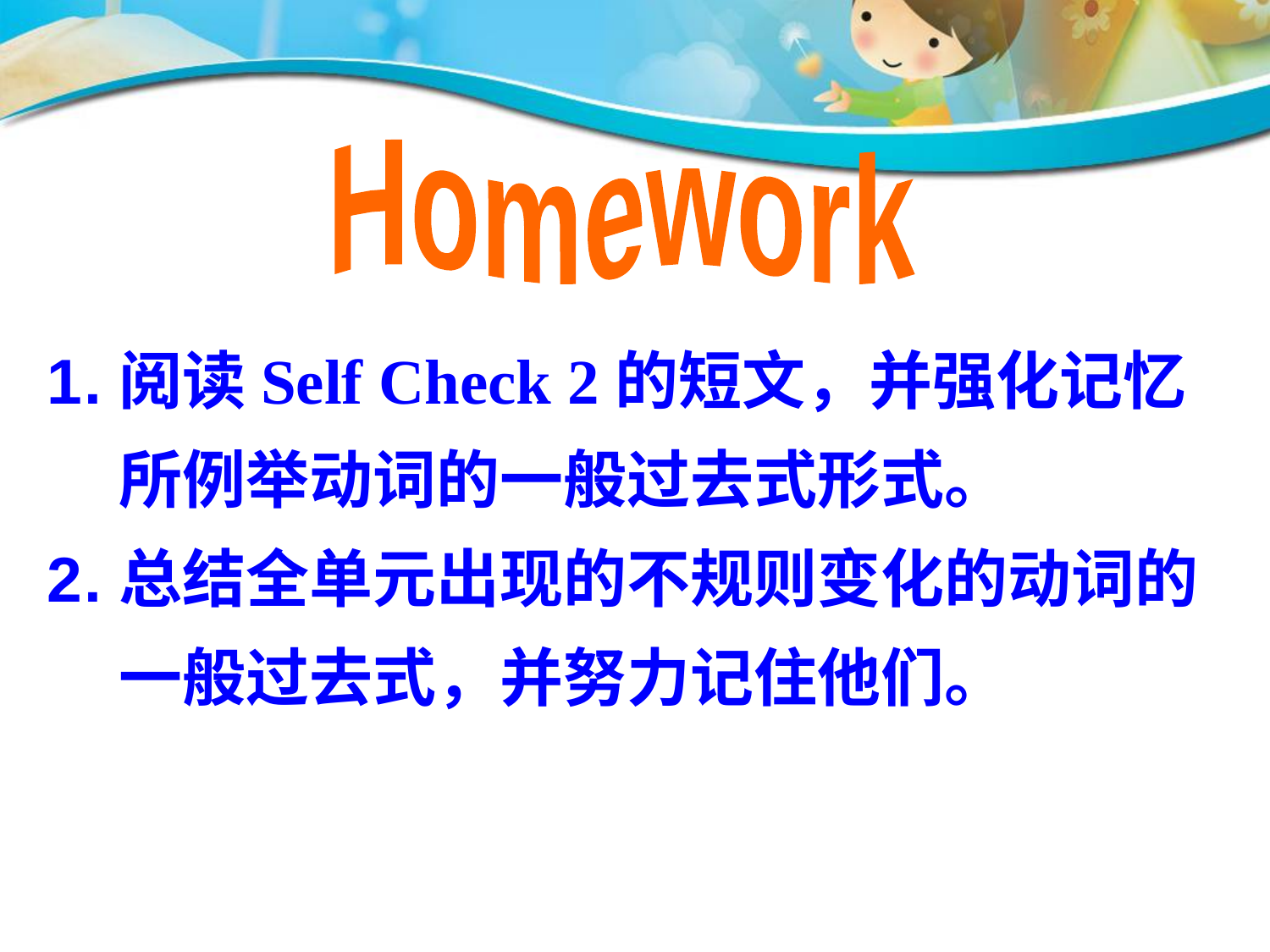

Homework
阅读Self Check 2的短文，并强化记忆所例举动词的一般过去式形式。
总结全单元出现的不规则变化的动词的一般过去式，并努力记住他们。